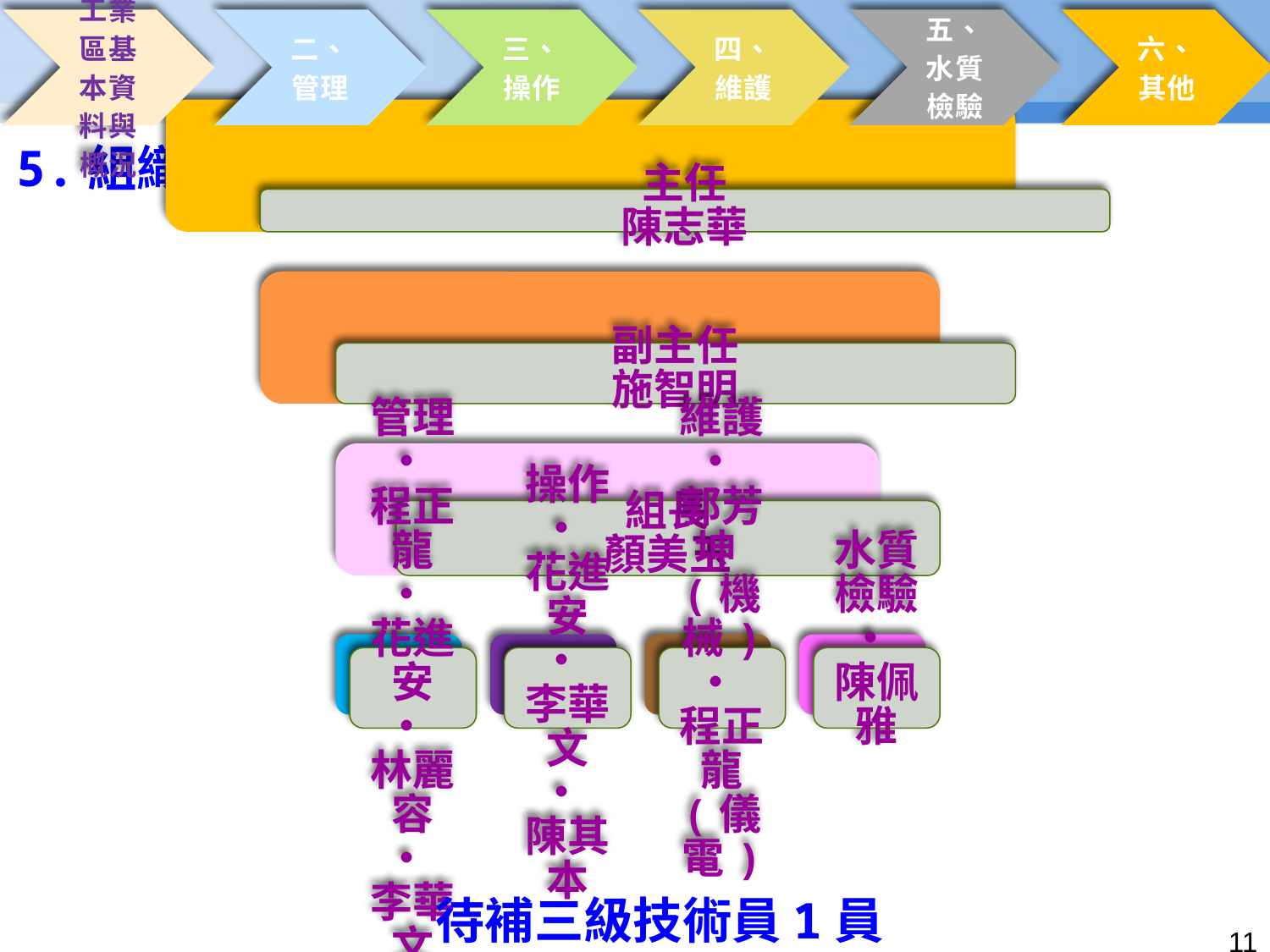

二、管理
三、操作
四、維護
五、水質檢驗
六、其他
組長
顏美玉
管理
‧程正龍
水質檢驗
主任
陳志華
副主任
施智明
操作
維護
‧程正龍
5.組織架構與運作
待補三級技術員1員